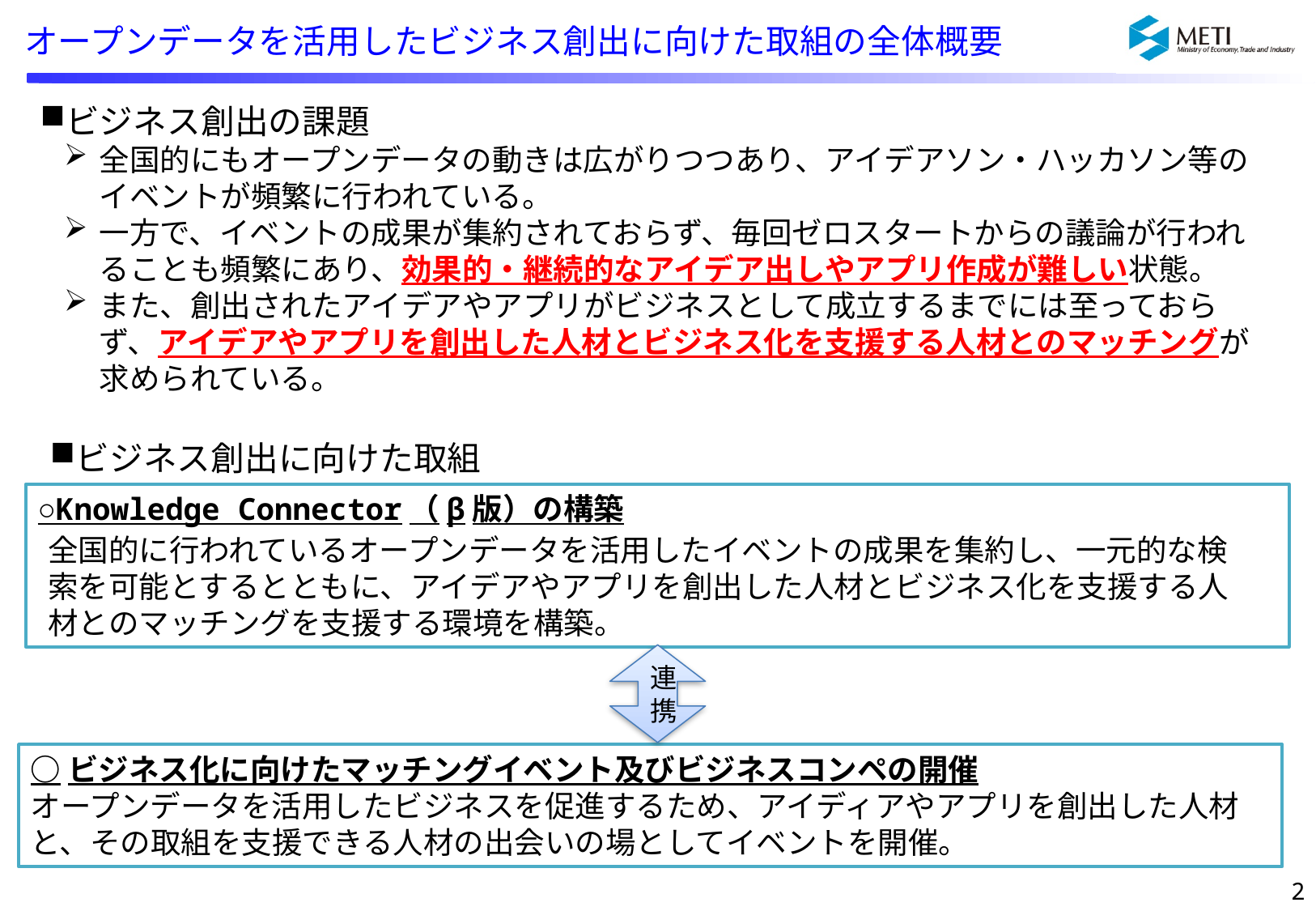

オープンデータを活用したビジネス創出に向けた取組の全体概要
ビジネス創出の課題
全国的にもオープンデータの動きは広がりつつあり、アイデアソン・ハッカソン等のイベントが頻繁に行われている。
一方で、イベントの成果が集約されておらず、毎回ゼロスタートからの議論が行われることも頻繁にあり、効果的・継続的なアイデア出しやアプリ作成が難しい状態。
また、創出されたアイデアやアプリがビジネスとして成立するまでには至っておらず、アイデアやアプリを創出した人材とビジネス化を支援する人材とのマッチングが求められている。
ビジネス創出に向けた取組
○Knowledge Connector（β版）の構築
全国的に行われているオープンデータを活用したイベントの成果を集約し、一元的な検索を可能とするとともに、アイデアやアプリを創出した人材とビジネス化を支援する人材とのマッチングを支援する環境を構築。

連携
○ビジネス化に向けたマッチングイベント及びビジネスコンペの開催
オープンデータを活用したビジネスを促進するため、アイディアやアプリを創出した人材と、その取組を支援できる人材の出会いの場としてイベントを開催。
2